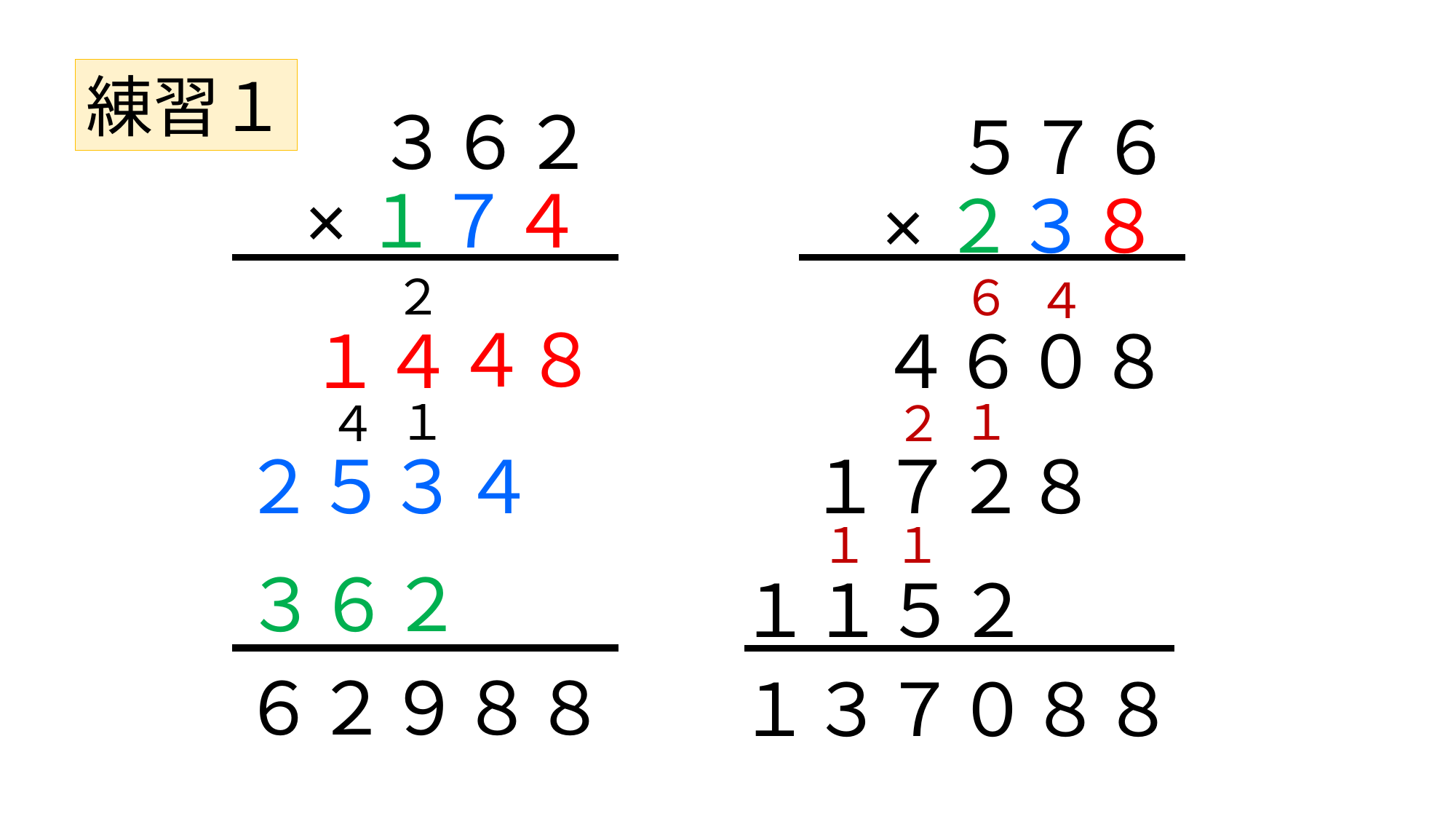

練習１
３６２
５７６
×１７４
×２３８
２
６
４
４
８
４６
１４
８
０
１
１
４
２
２５
３
４
１７
２
８
１
１
３６２
１１
５
２
６２９８８
１３７０８８